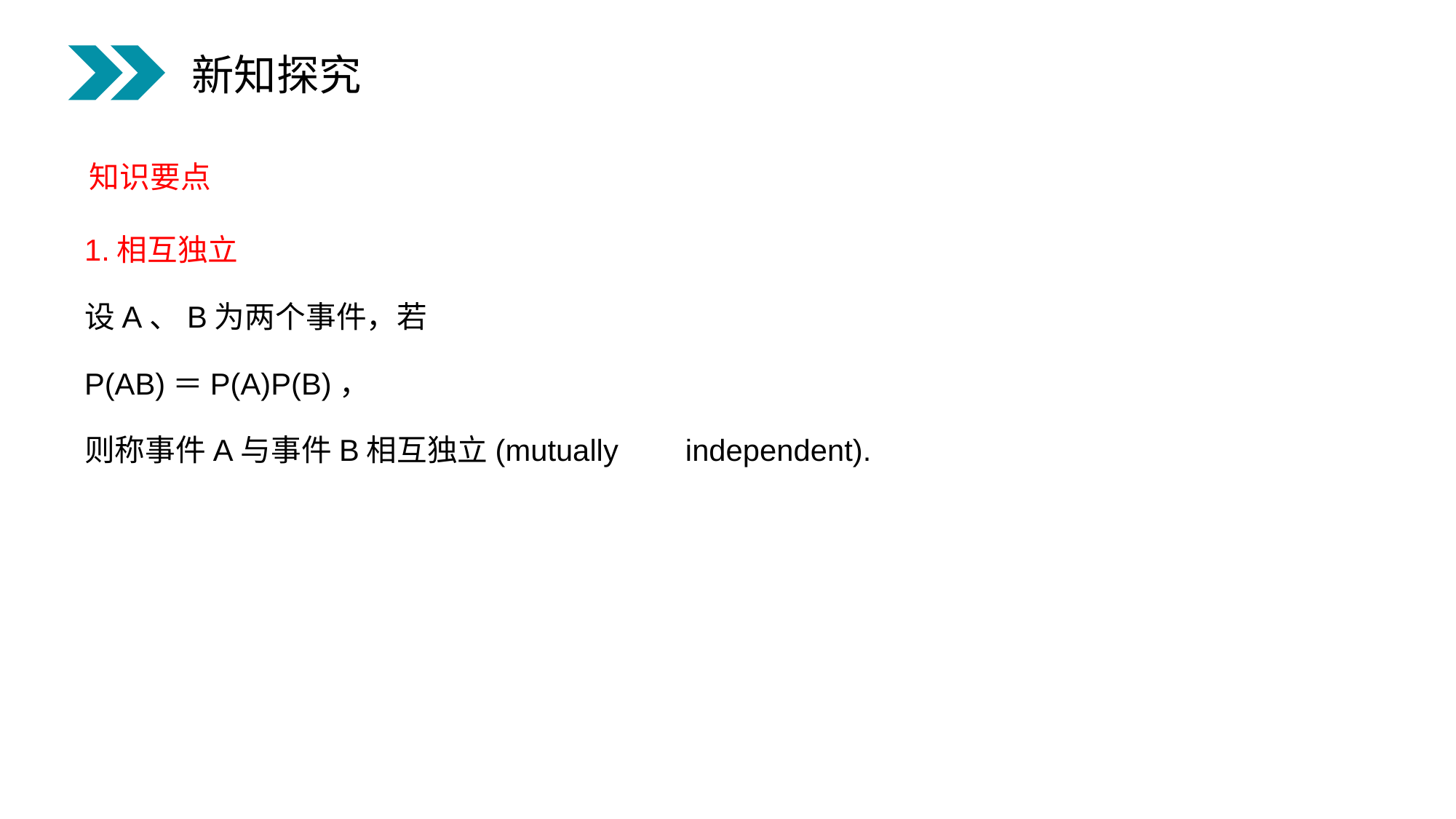

新知探究
知识要点
1.相互独立
设A、B为两个事件，若
P(AB)＝P(A)P(B)，
则称事件A与事件B相互独立(mutually        independent).